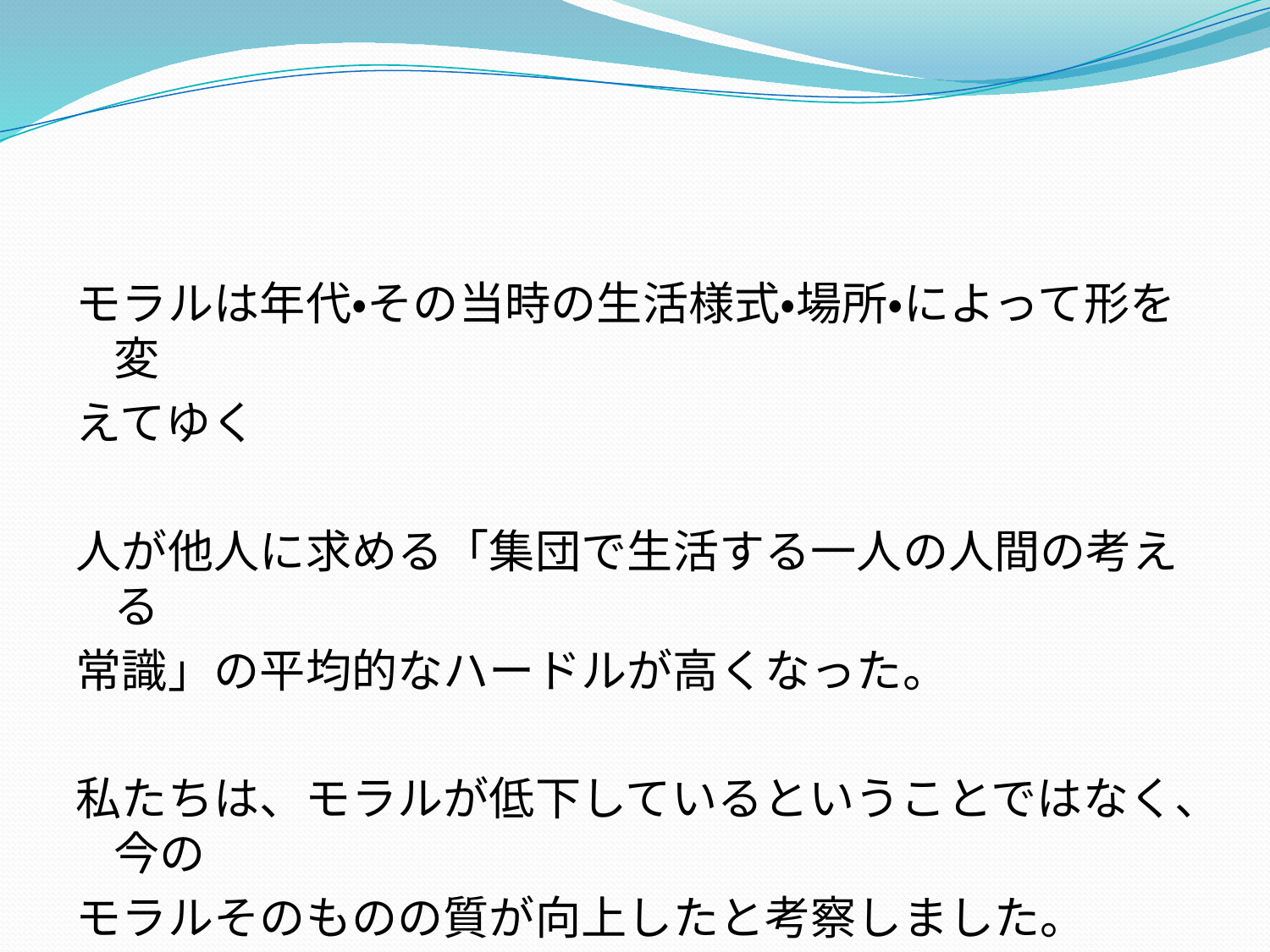

#
モラルは年代・その当時の生活様式・場所・によって形を変
えてゆく

人が他人に求める「集団で生活する一人の人間の考える
常識」の平均的なハードルが高くなった。

私たちは、モラルが低下しているということではなく、今の
モラルそのものの質が向上したと考察しました。